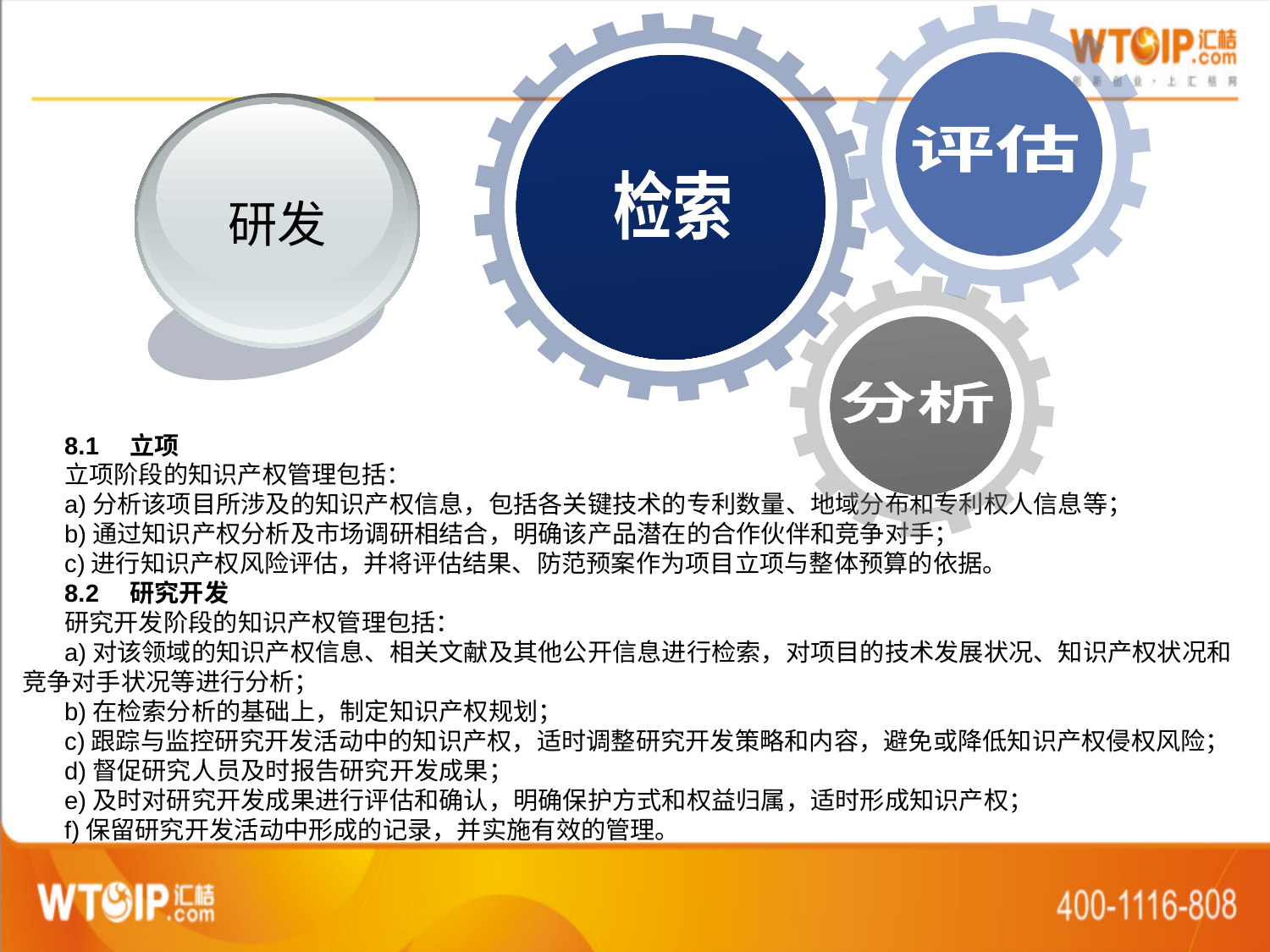

评估
检索

分析

研发

8.1　立项
立项阶段的知识产权管理包括：
a)分析该项目所涉及的知识产权信息，包括各关键技术的专利数量、地域分布和专利权人信息等；
b)通过知识产权分析及市场调研相结合，明确该产品潜在的合作伙伴和竞争对手；
c)进行知识产权风险评估，并将评估结果、防范预案作为项目立项与整体预算的依据。
8.2　研究开发
研究开发阶段的知识产权管理包括：
a)对该领域的知识产权信息、相关文献及其他公开信息进行检索，对项目的技术发展状况、知识产权状况和竞争对手状况等进行分析；
b)在检索分析的基础上，制定知识产权规划；
c)跟踪与监控研究开发活动中的知识产权，适时调整研究开发策略和内容，避免或降低知识产权侵权风险；
d)督促研究人员及时报告研究开发成果；
e)及时对研究开发成果进行评估和确认，明确保护方式和权益归属，适时形成知识产权；
f)保留研究开发活动中形成的记录，并实施有效的管理。